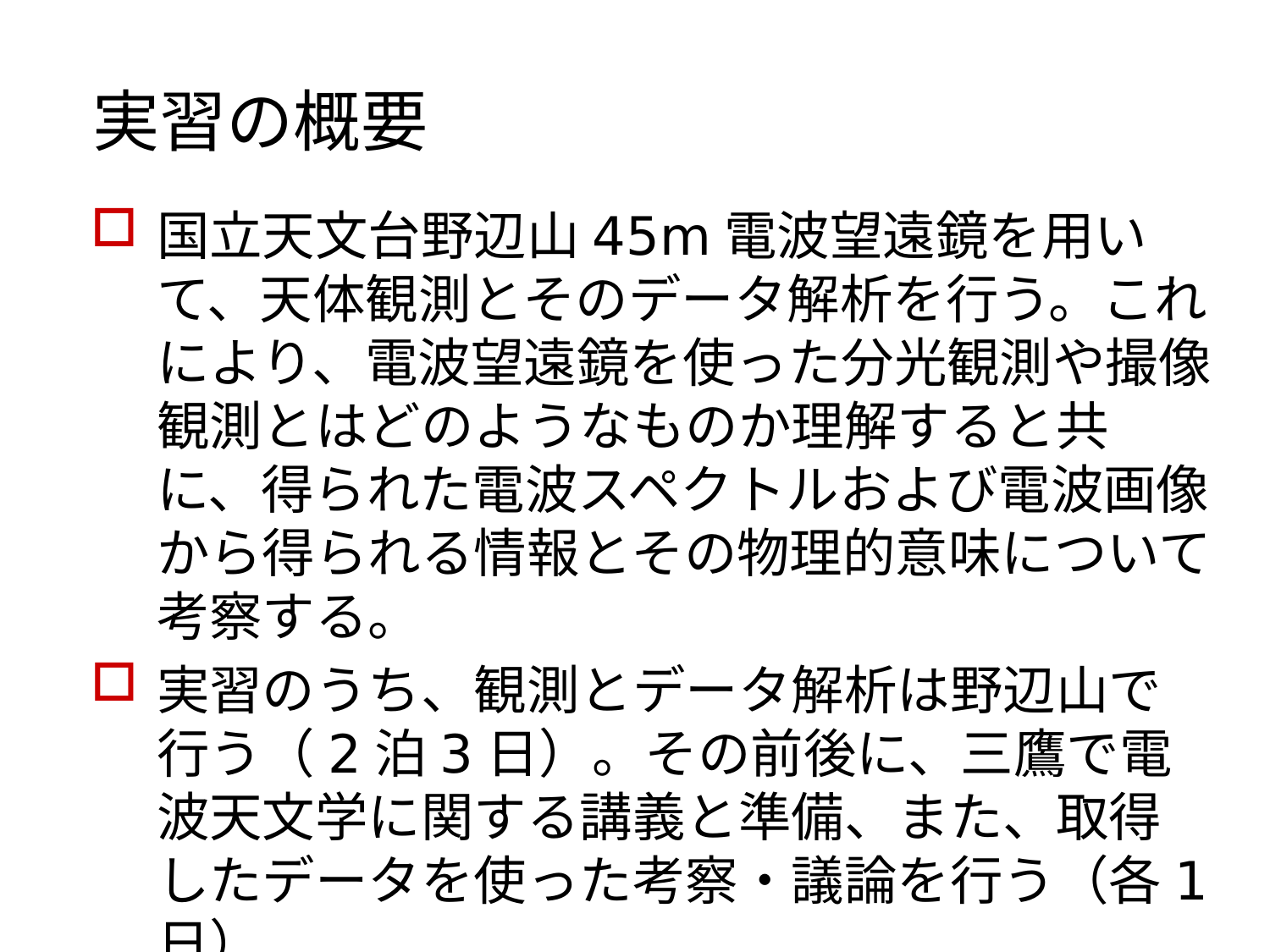

# 実習の概要
国立天文台野辺山45m電波望遠鏡を用いて、天体観測とそのデータ解析を行う。これにより、電波望遠鏡を使った分光観測や撮像観測とはどのようなものか理解すると共に、得られた電波スペクトルおよび電波画像から得られる情報とその物理的意味について考察する。
実習のうち、観測とデータ解析は野辺山で行う（2泊3日）。その前後に、三鷹で電波天文学に関する講義と準備、また、取得したデータを使った考察・議論を行う（各1日）